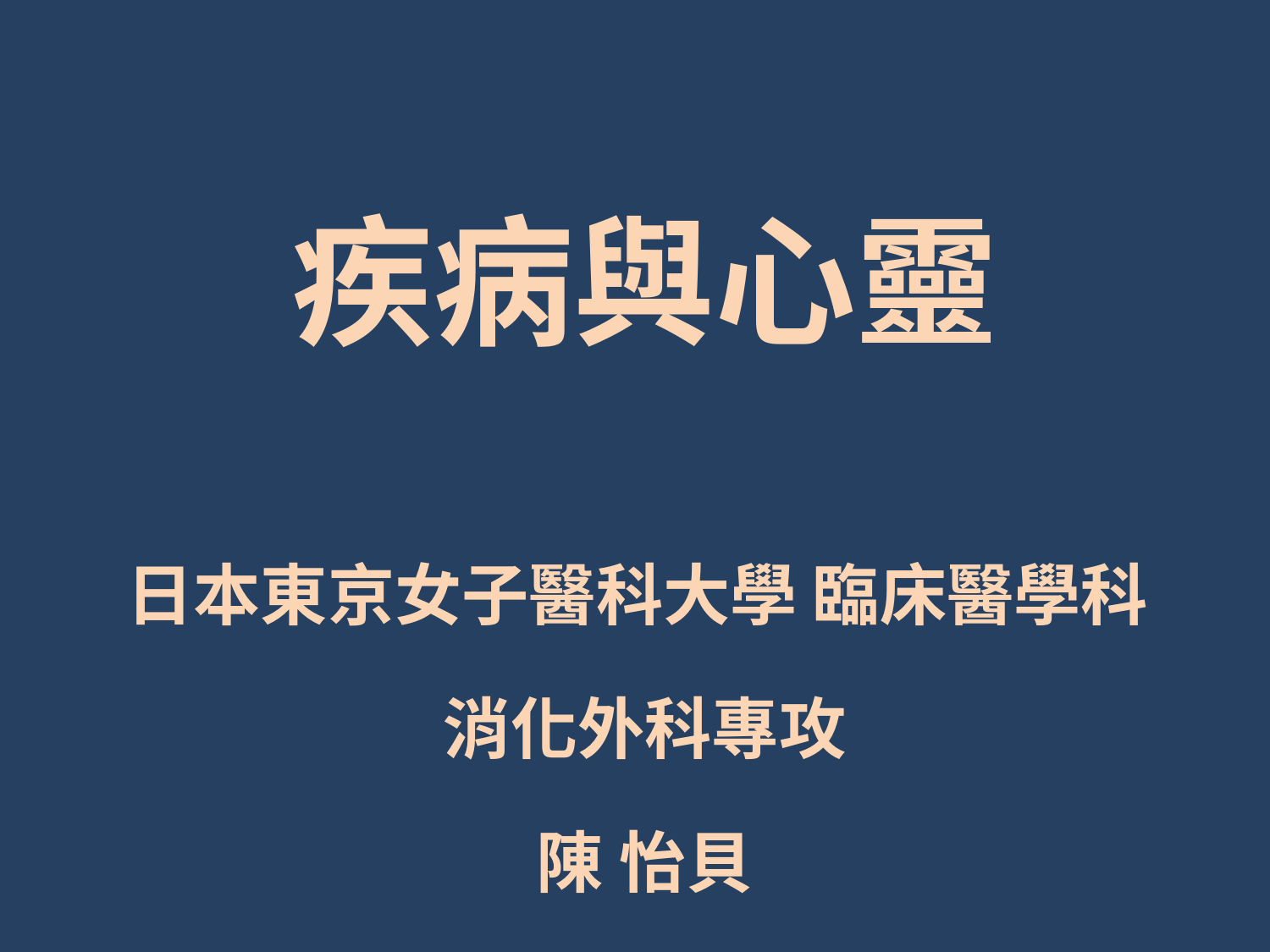

# 疾病與心靈
日本東京女子醫科大學 臨床醫學科
消化外科專攻
陳 怡貝